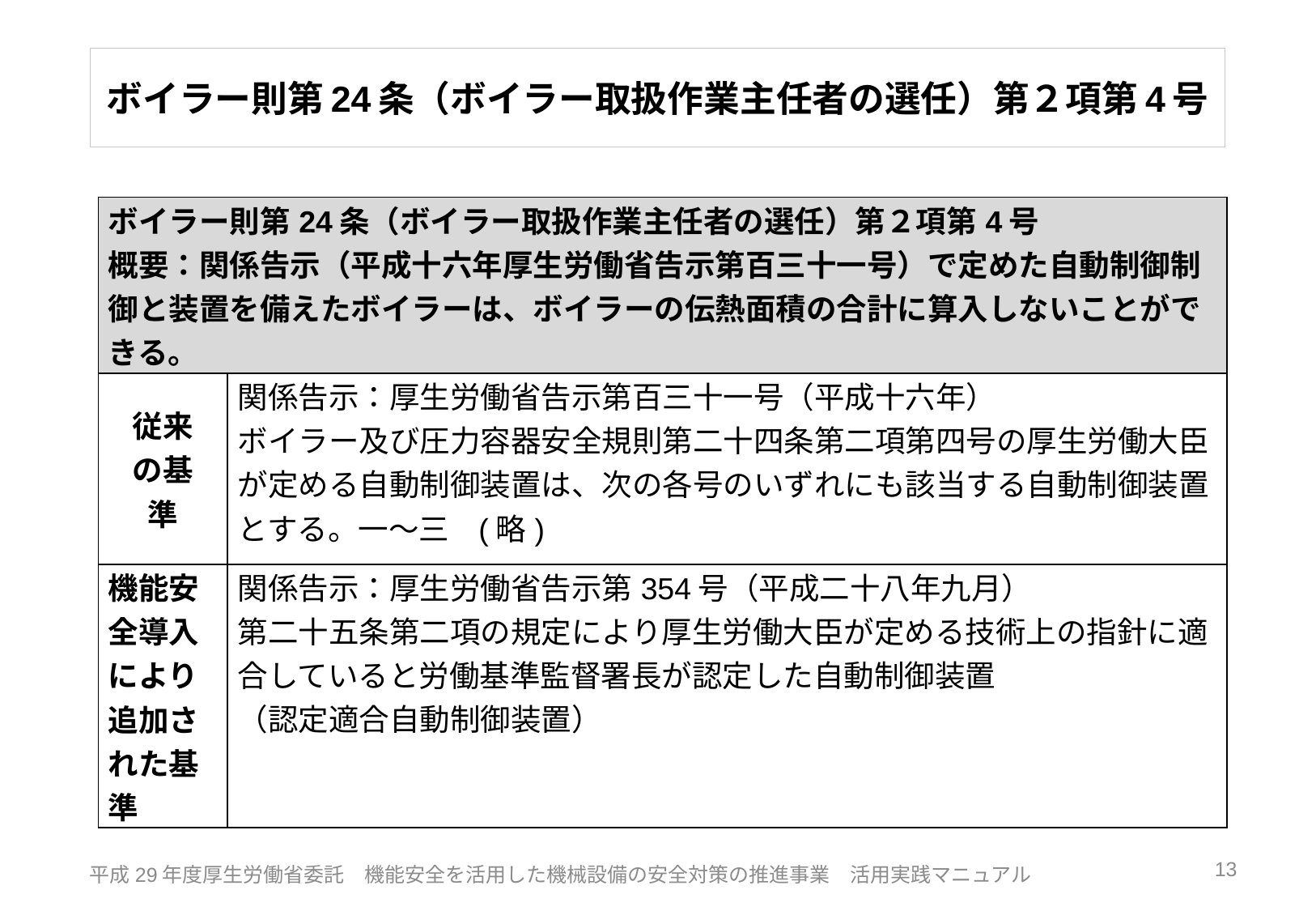

# ボイラー則第24条（ボイラー取扱作業主任者の選任）第２項第4号
| ボイラー則第24条（ボイラー取扱作業主任者の選任）第２項第4号 概要：関係告示（平成十六年厚生労働省告示第百三十一号）で定めた自動制御制御と装置を備えたボイラーは、ボイラーの伝熱面積の合計に算入しないことができる。 |  |
| --- | --- |
| 従来の基準 | 関係告示：厚生労働省告示第百三十一号（平成十六年） ボイラー及び圧力容器安全規則第二十四条第二項第四号の厚生労働大臣が定める自動制御装置は、次の各号のいずれにも該当する自動制御装置とする。一～三 (略) |
| 機能安全導入により追加された基準 | 関係告示：厚生労働省告示第354号（平成二十八年九月） 第二十五条第二項の規定により厚生労働大臣が定める技術上の指針に適合していると労働基準監督署長が認定した自動制御装置 （認定適合自動制御装置） |
13
平成29年度厚生労働省委託　機能安全を活用した機械設備の安全対策の推進事業　活用実践マニュアル